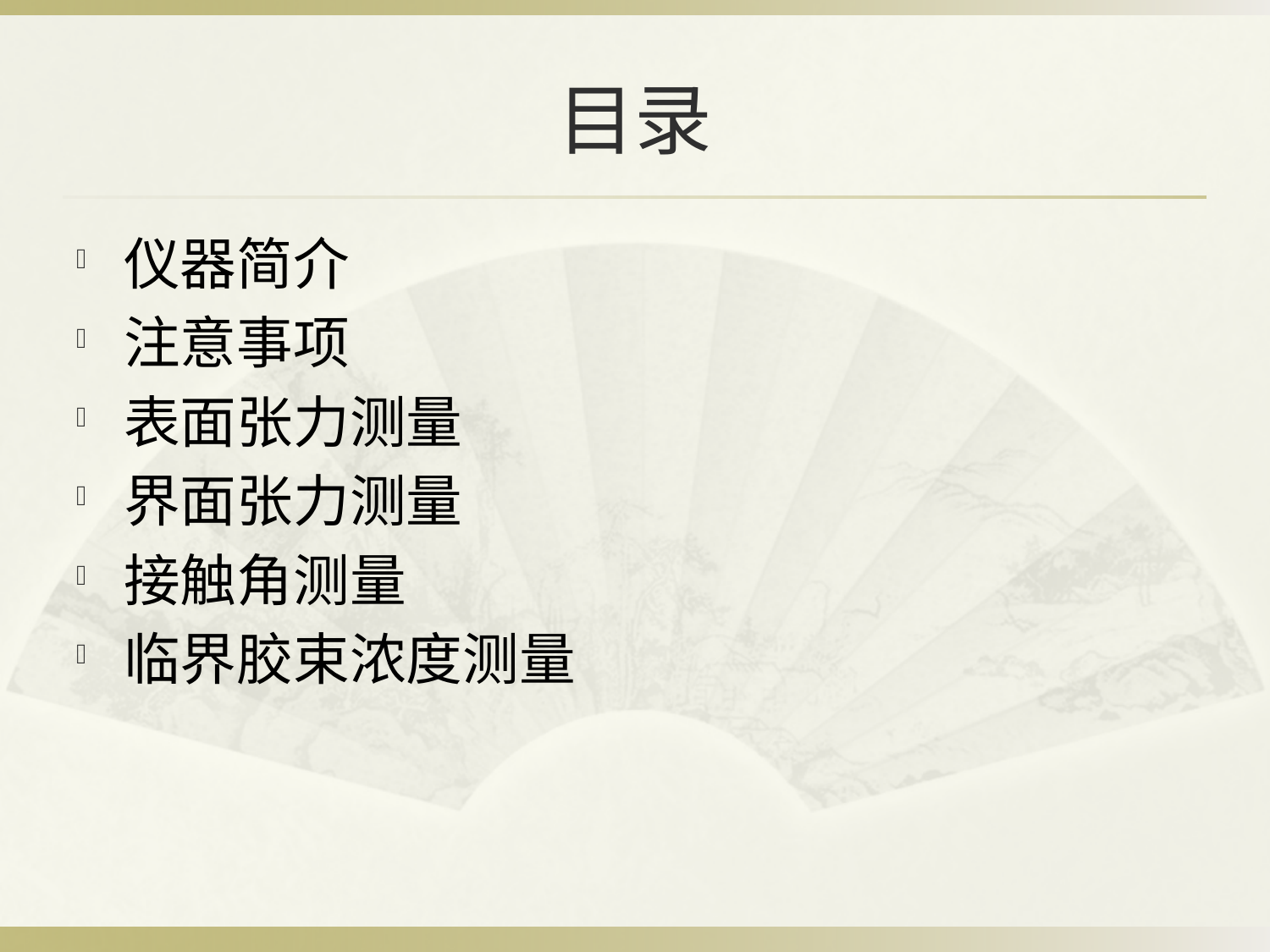

# 目录
仪器简介
注意事项
表面张力测量
界面张力测量
接触角测量
临界胶束浓度测量